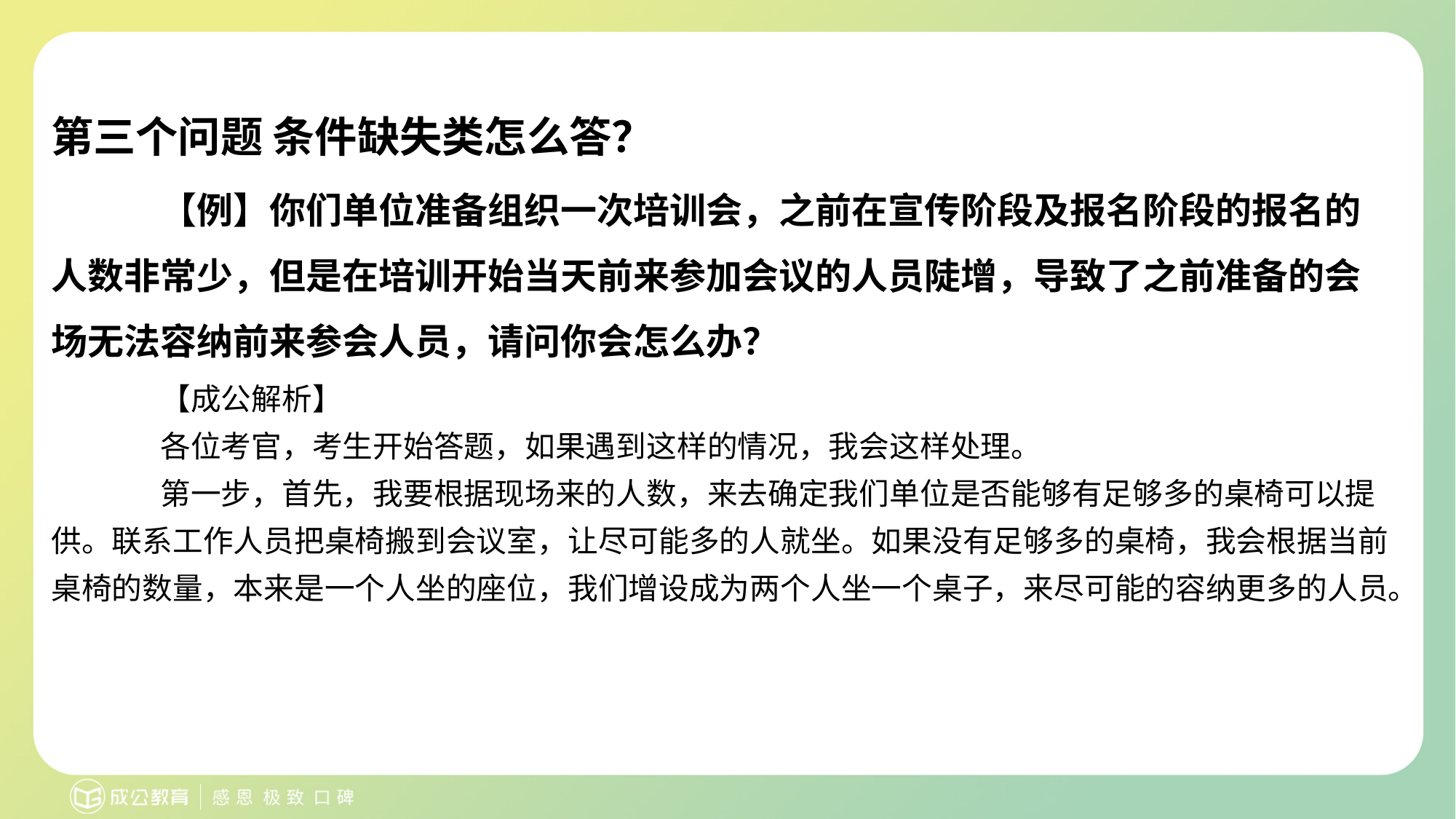

# 第三个问题 条件缺失类怎么答？
【例】你们单位准备组织一次培训会，之前在宣传阶段及报名阶段的报名的人数非常少，但是在培训开始当天前来参加会议的人员陡增，导致了之前准备的会场无法容纳前来参会人员，请问你会怎么办？
【成公解析】
各位考官，考生开始答题，如果遇到这样的情况，我会这样处理。
第一步，首先，我要根据现场来的人数，来去确定我们单位是否能够有足够多的桌椅可以提供。联系工作人员把桌椅搬到会议室，让尽可能多的人就坐。如果没有足够多的桌椅，我会根据当前桌椅的数量，本来是一个人坐的座位，我们增设成为两个人坐一个桌子，来尽可能的容纳更多的人员。